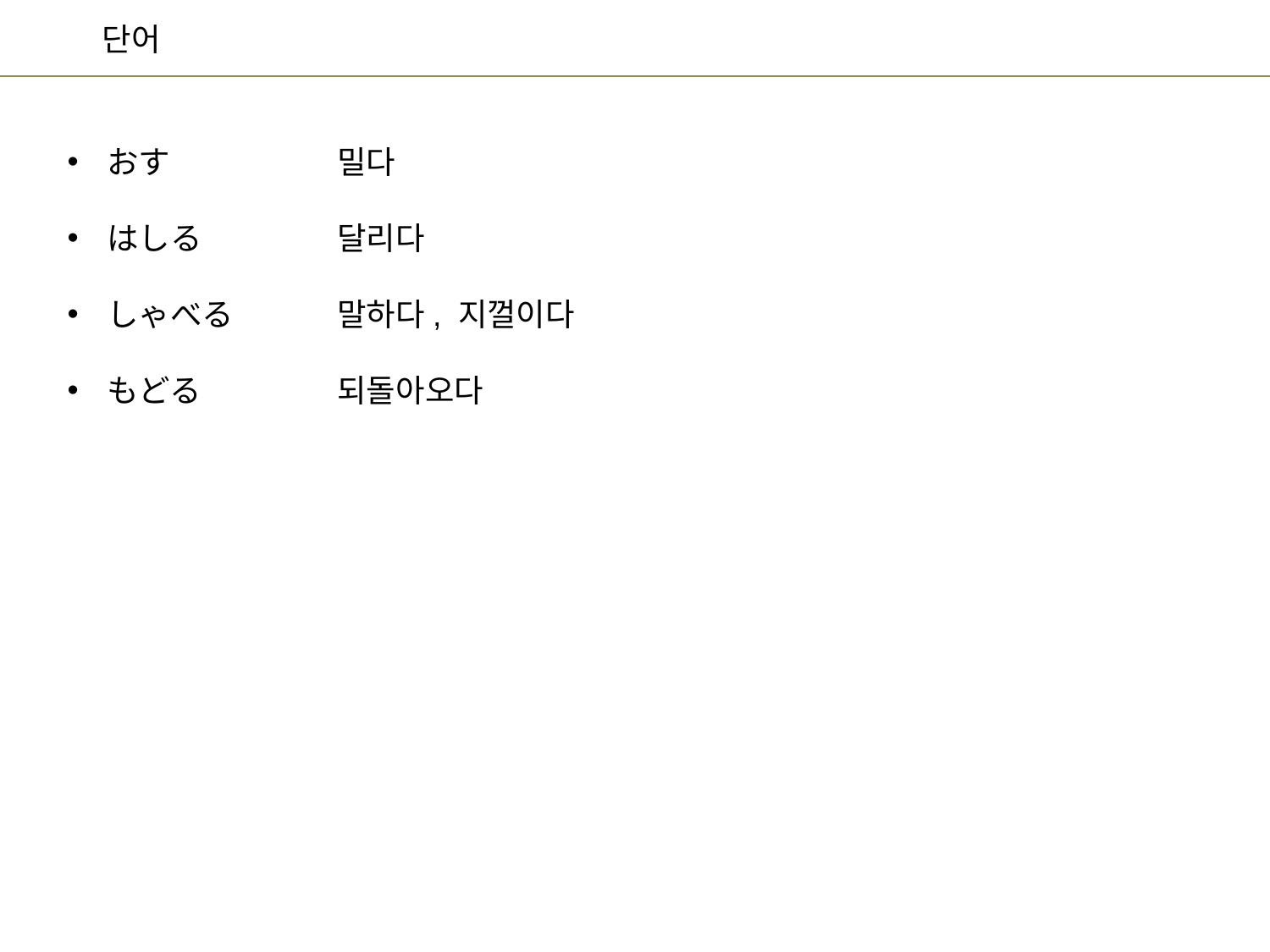

밀다

달리다

말하다, 지껄이다

되돌아오다
おす

はしる

しゃべる

もどる